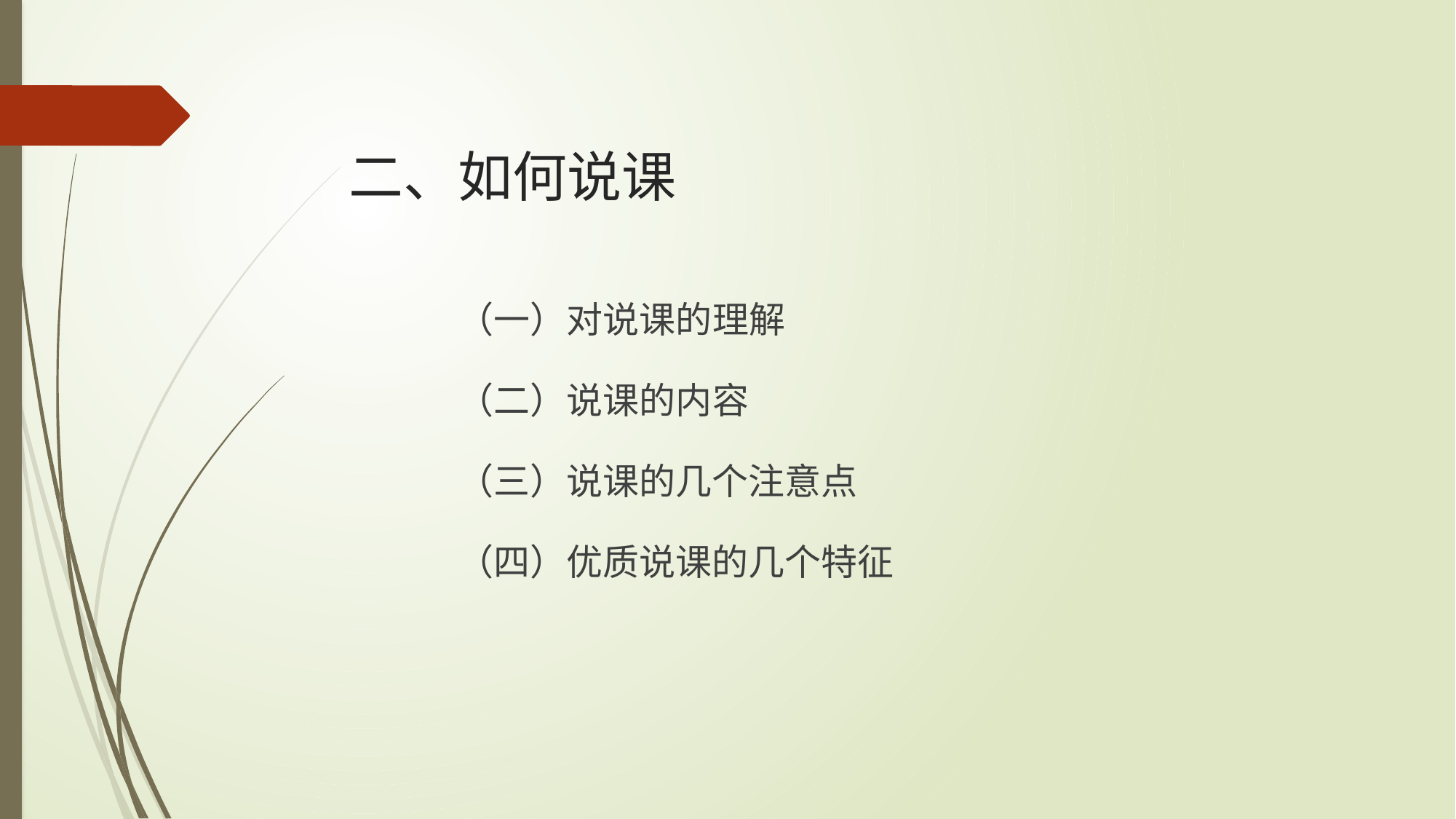

# 二、如何说课
（一）对说课的理解
（二）说课的内容
（三）说课的几个注意点
（四）优质说课的几个特征